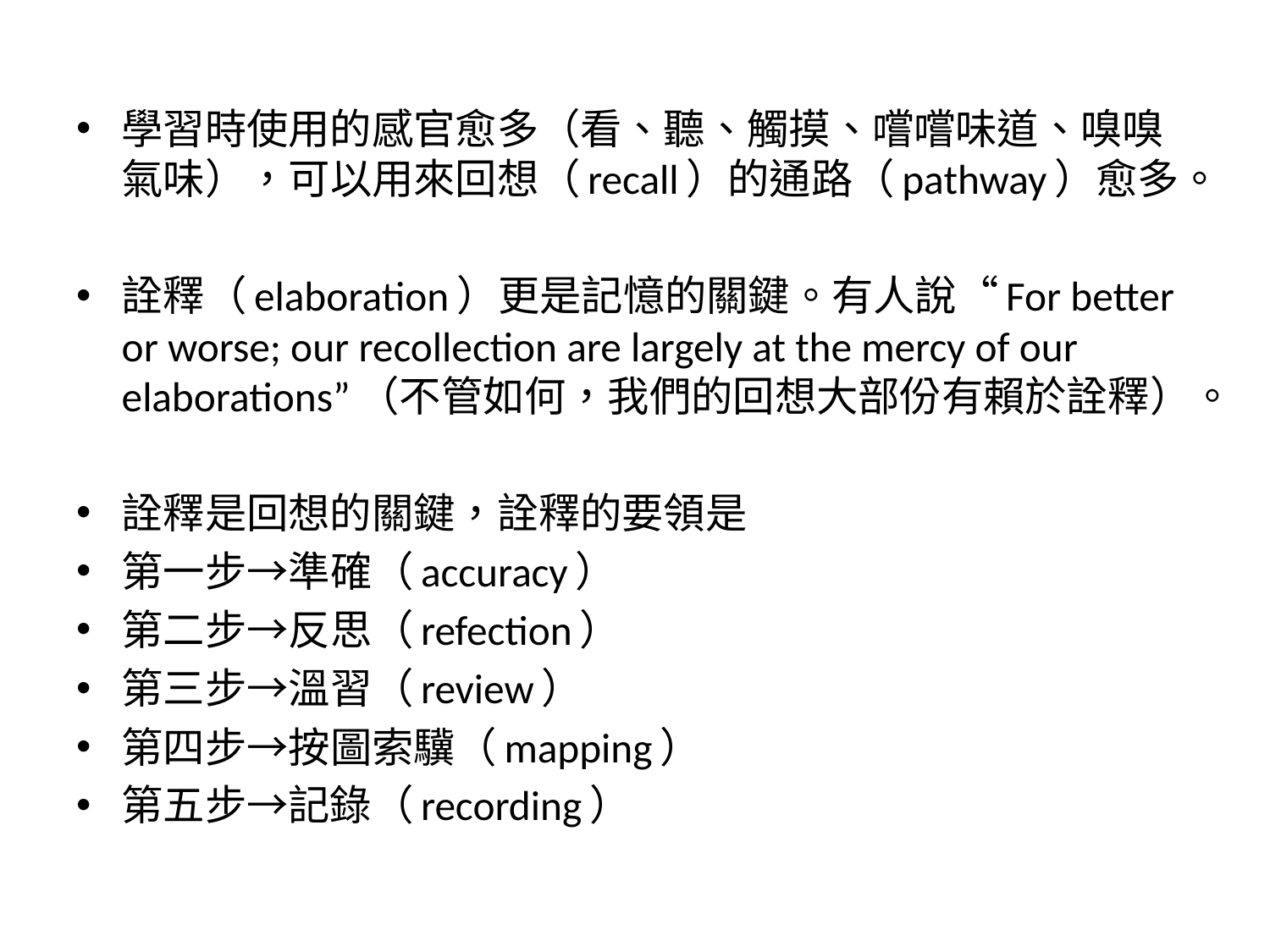

學習時使用的感官愈多（看、聽、觸摸、嚐嚐味道、嗅嗅氣味），可以用來回想（recall）的通路（pathway）愈多。

詮釋（elaboration）更是記憶的關鍵。有人說“For better or worse; our recollection are largely at the mercy of our elaborations”（不管如何，我們的回想大部份有賴於詮釋）。

詮釋是回想的關鍵，詮釋的要領是
第一步→準確（accuracy）
第二步→反思（refection）
第三步→溫習（review）
第四步→按圖索驥（mapping）
第五步→記錄（recording）